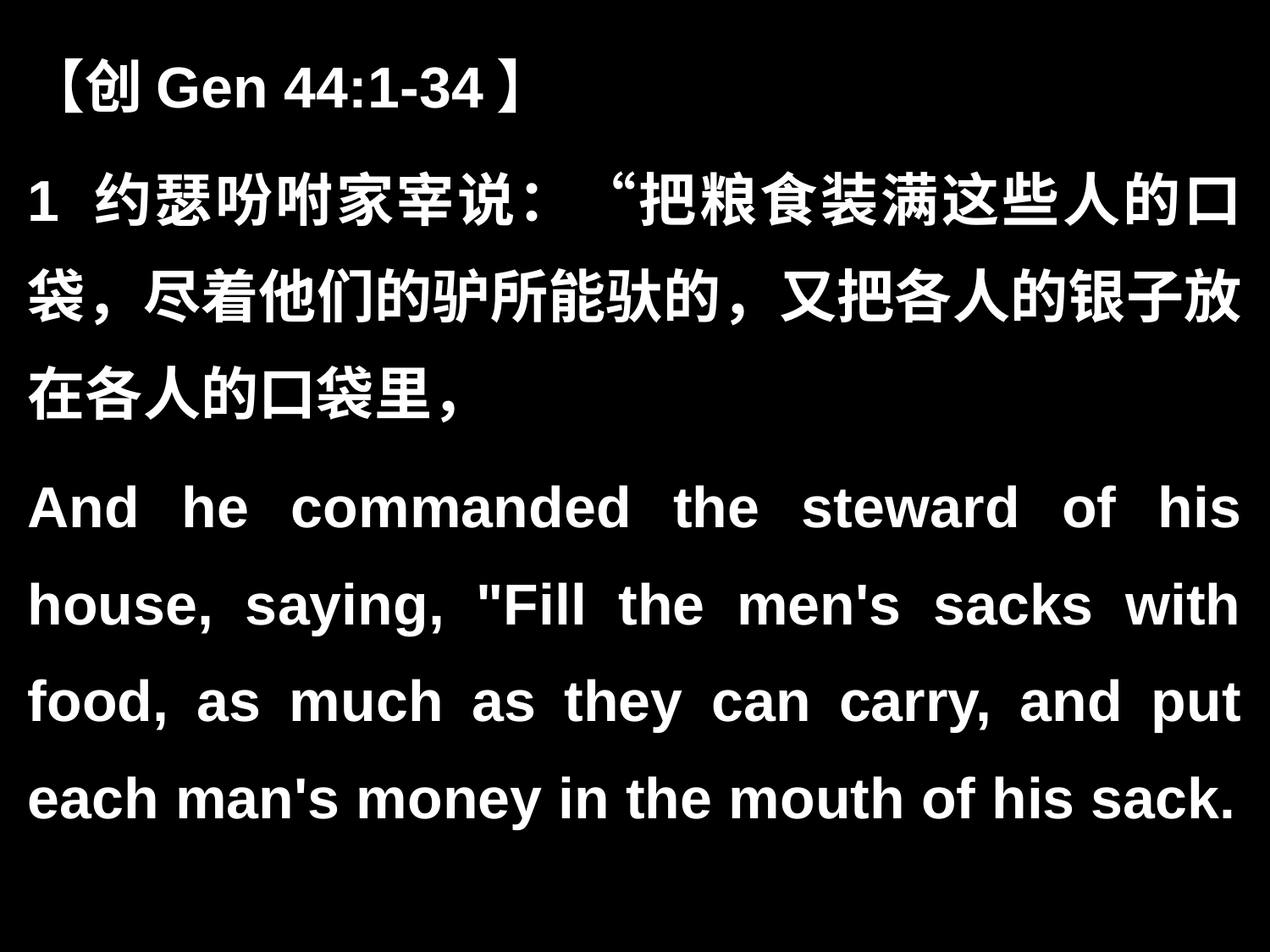

【创Gen 44:1-34】
1 约瑟吩咐家宰说：“把粮食装满这些人的口袋，尽着他们的驴所能驮的，又把各人的银子放在各人的口袋里，
And he commanded the steward of his house, saying, "Fill the men's sacks with food, as much as they can carry, and put each man's money in the mouth of his sack.